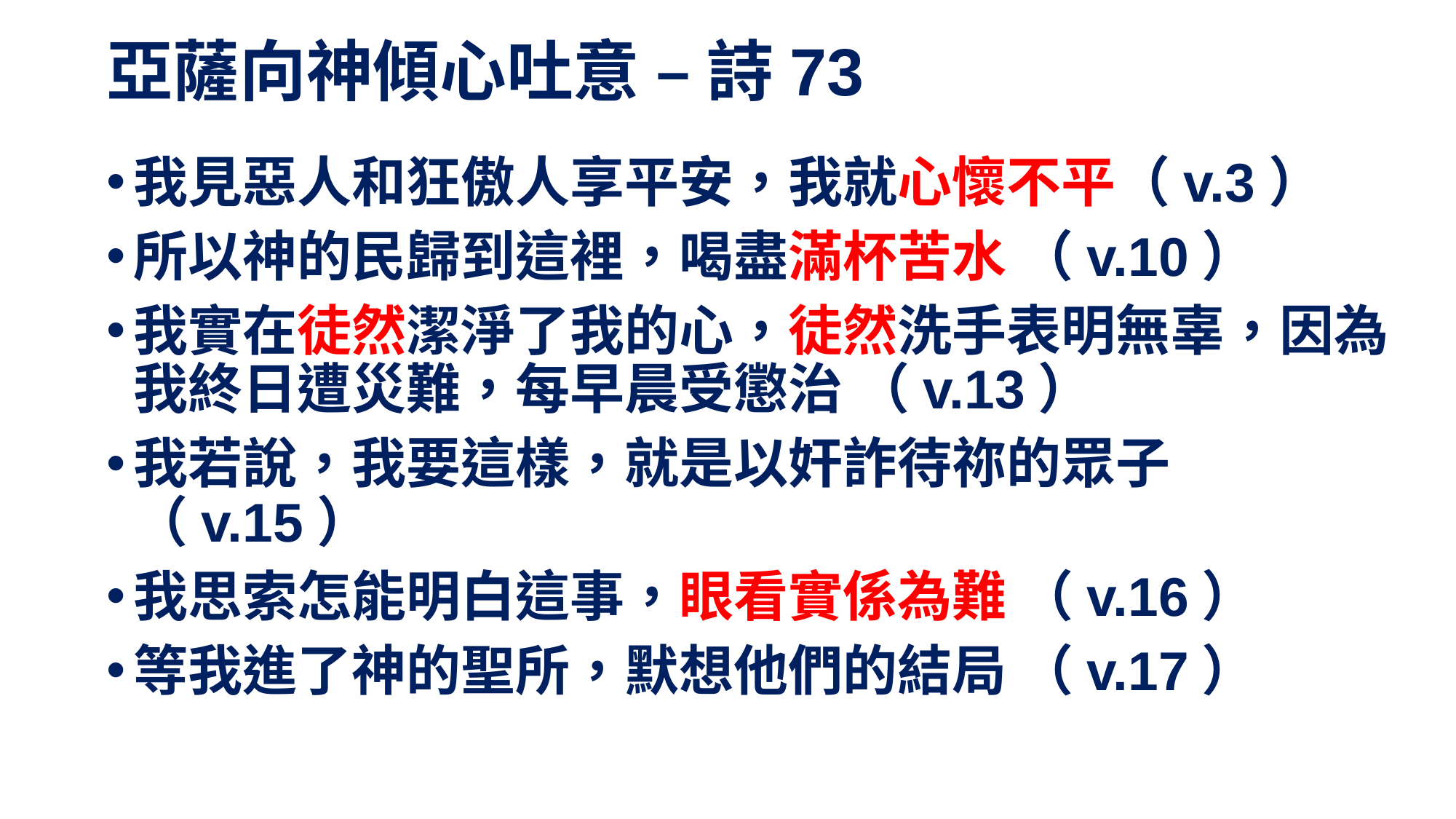

# 亞薩向神傾心吐意 – 詩73
我見惡人和狂傲人享平安，我就心懷不平（v.3）
所以神的民歸到這裡，喝盡滿杯苦水 （v.10）
我實在徒然潔淨了我的心，徒然洗手表明無辜，因為我終日遭災難，每早晨受懲治 （v.13）
我若說，我要這樣，就是以奸詐待祢的眾子 （v.15）
我思索怎能明白這事，眼看實係為難 （v.16）
等我進了神的聖所，默想他們的結局 （v.17）